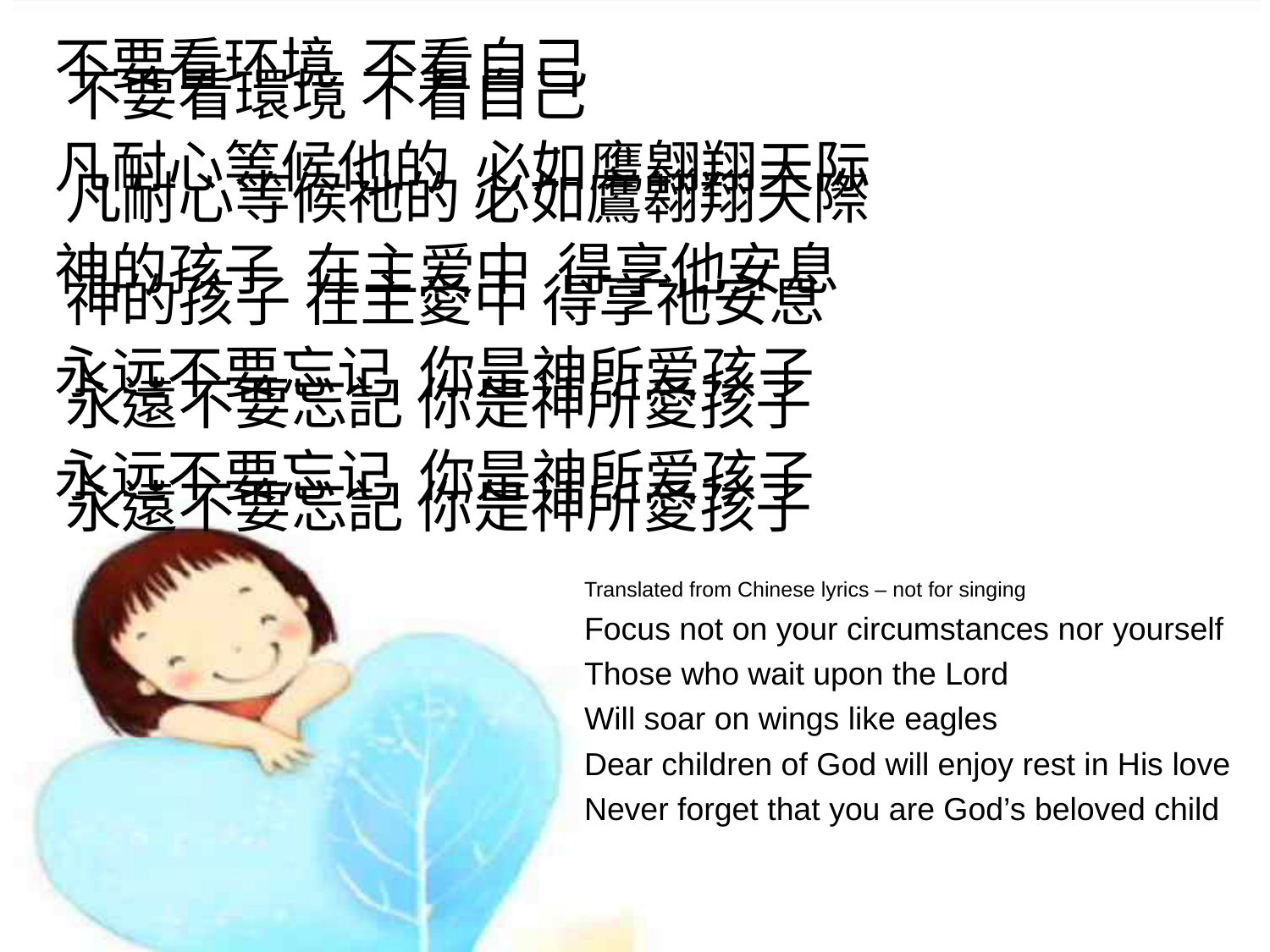

不要看环境  不看自己
凡耐心等候他的  必如鹰翱翔天际
神的孩子  在主爱中  得享他安息
永远不要忘记  你是神所爱孩子
永远不要忘记  你是神所爱孩子
不要看環境 不看自己
凡耐心等候祂的 必如鷹翱翔天際
神的孩子 在主愛中 得享祂安息
永遠不要忘記 你是神所愛孩子
永遠不要忘記 你是神所愛孩子
Translated from Chinese lyrics – not for singing
Focus not on your circumstances nor yourself
Those who wait upon the Lord
Will soar on wings like eagles
Dear children of God will enjoy rest in His love
Never forget that you are God’s beloved child